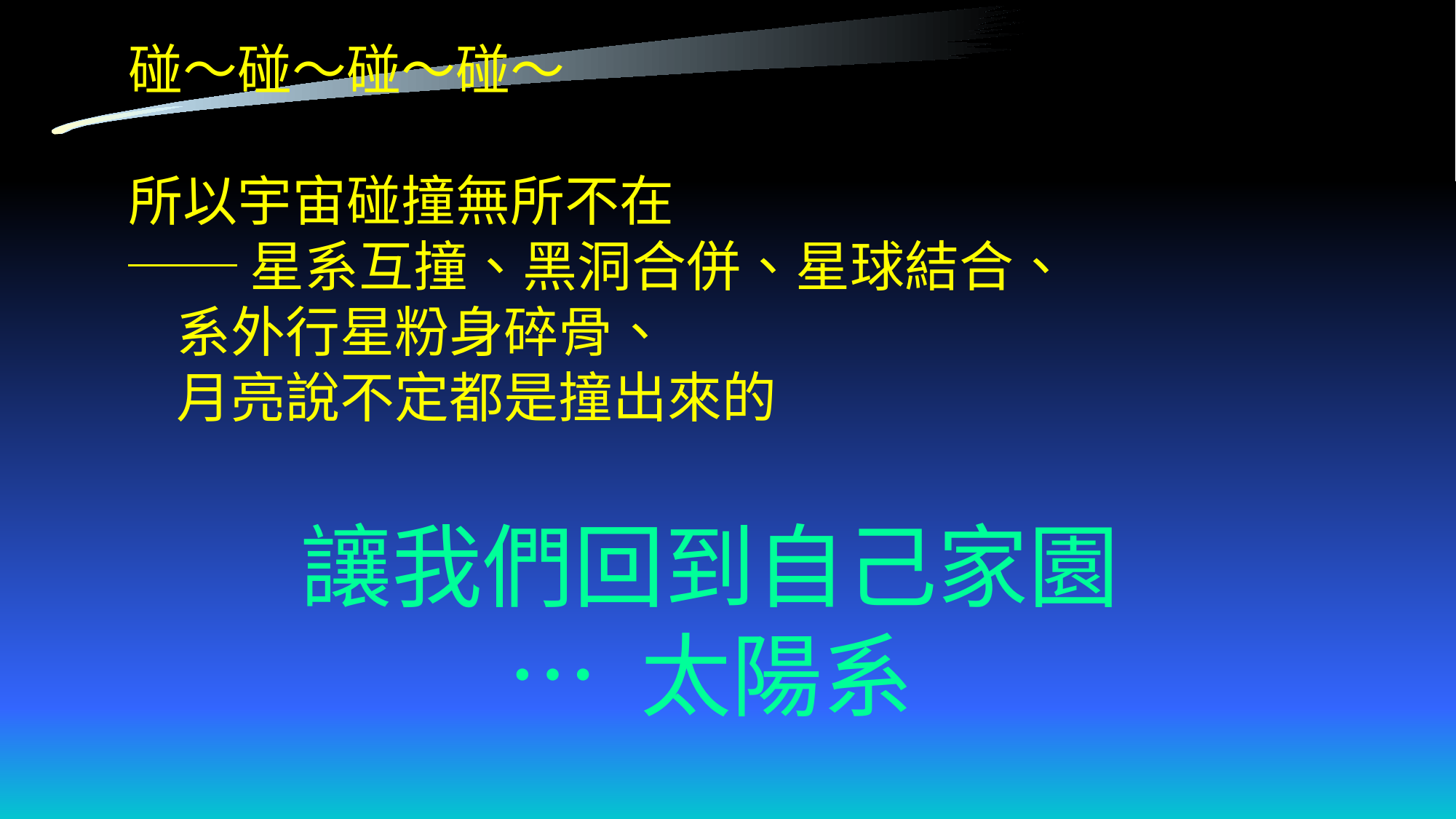

碰～碰～碰～碰～

所以宇宙碰撞無所不在
──星系互撞、黑洞合併、星球結合、
    系外行星粉身碎骨、
    月亮說不定都是撞出來的
讓我們回到自己家園
… 太陽系